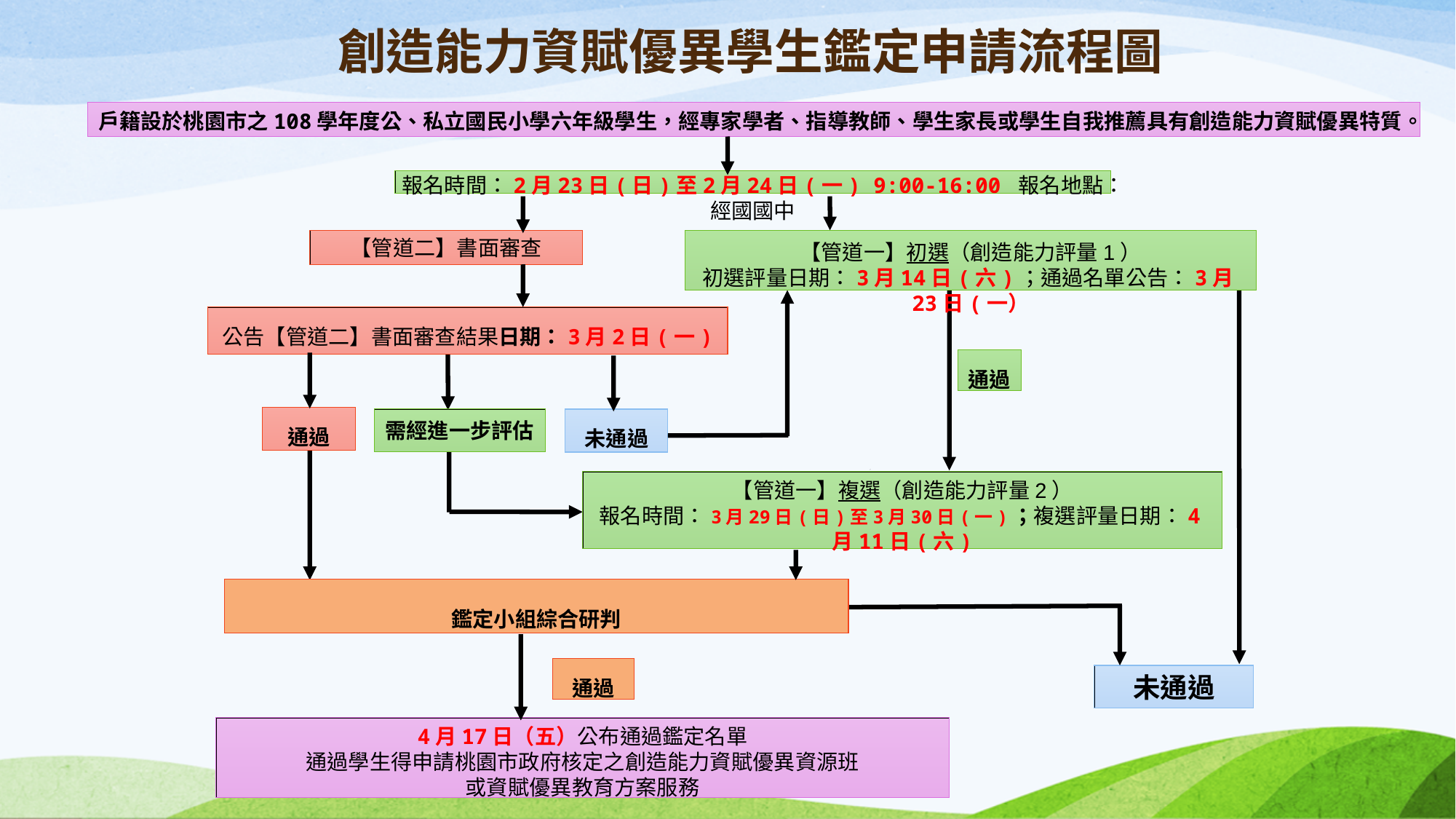

# 創造能力資賦優異學生鑑定申請流程圖
戶籍設於桃園市之108學年度公、私立國民小學六年級學生，經專家學者、指導教師、學生家長或學生自我推薦具有創造能力資賦優異特質。

報名時間：2月23日(日)至2月24日(一) 9:00-16:00 報名地點：經國國中

【管道二】書面審查
【管道一】初選（創造能力評量1）
初選評量日期：3月14日(六)；通過名單公告：3月23日(一）

公告【管道二】書面審查結果日期：3月2日(一)
通過

通過
需經進一步評估
未通過

【管道一】複選（創造能力評量2）
報名時間：3月29日(日)至3月30日(一)；複選評量日期：4月11日(六)

鑑定小組綜合研判

通過
未通過
4月17日（五）公布通過鑑定名單
通過學生得申請桃園市政府核定之創造能力資賦優異資源班
或資賦優異教育方案服務